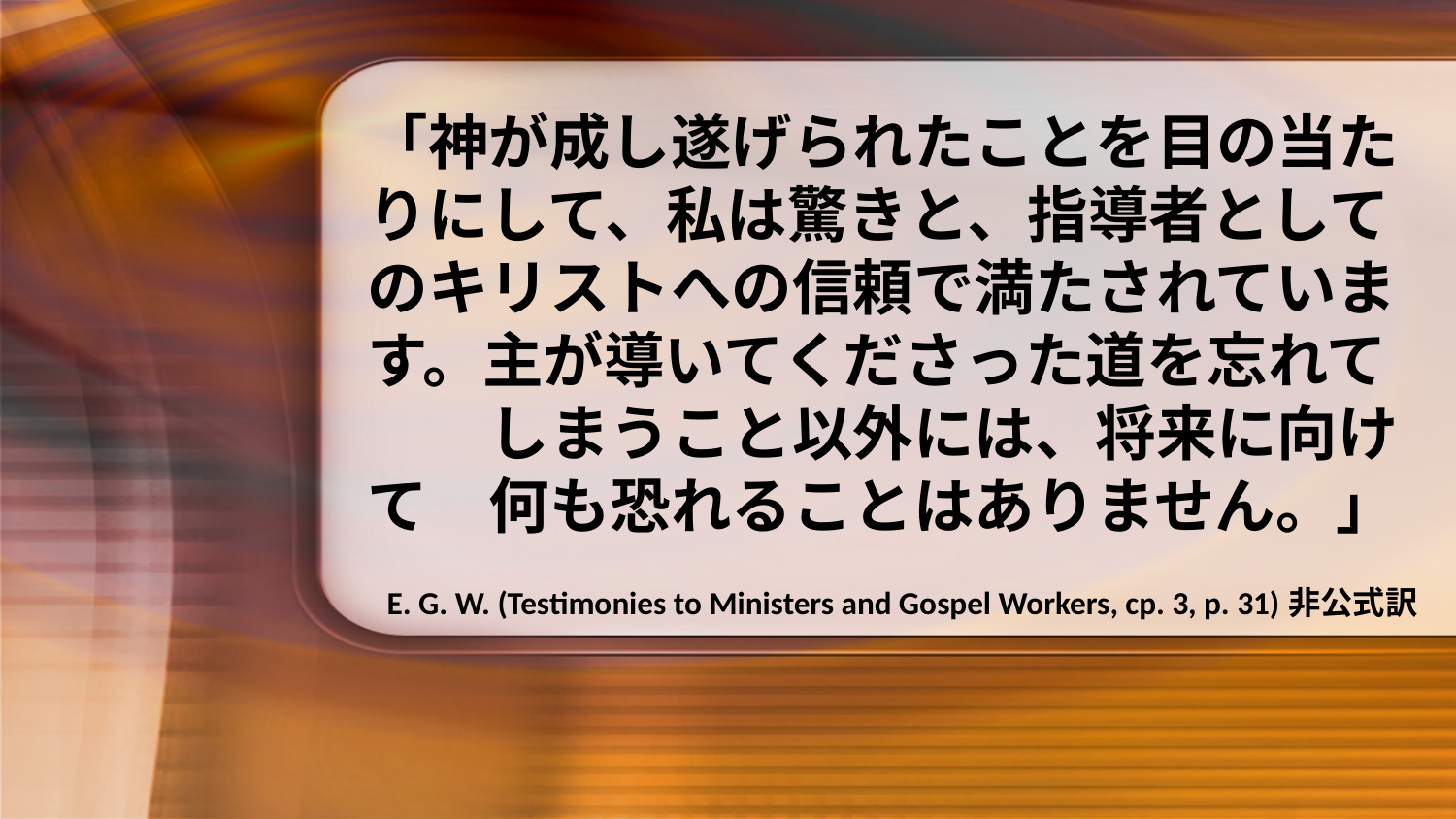

「神が成し遂げられたことを目の当たりにして、私は驚きと、指導者としてのキリストへの信頼で満たされています。主が導いてくださった道を忘れて　　しまうこと以外には、将来に向けて　何も恐れることはありません。」
E. G. W. (Testimonies to Ministers and Gospel Workers, cp. 3, p. 31)非公式訳